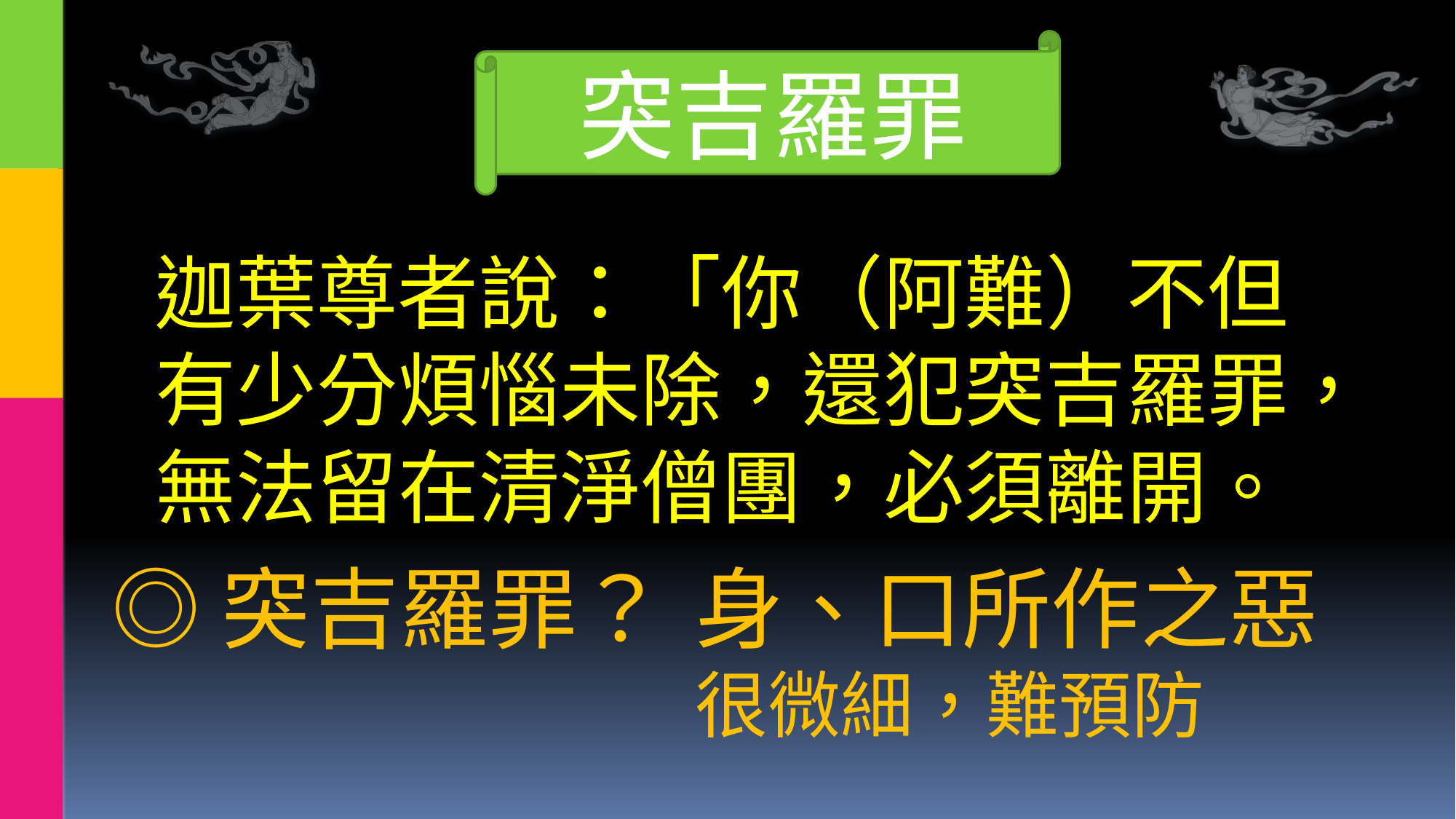

突吉羅罪
迦葉尊者說：「你（阿難）不但有少分煩惱未除，還犯突吉羅罪，無法留在清淨僧團，必須離開。
◎突吉羅罪？
身、口所作之惡
很微細，難預防